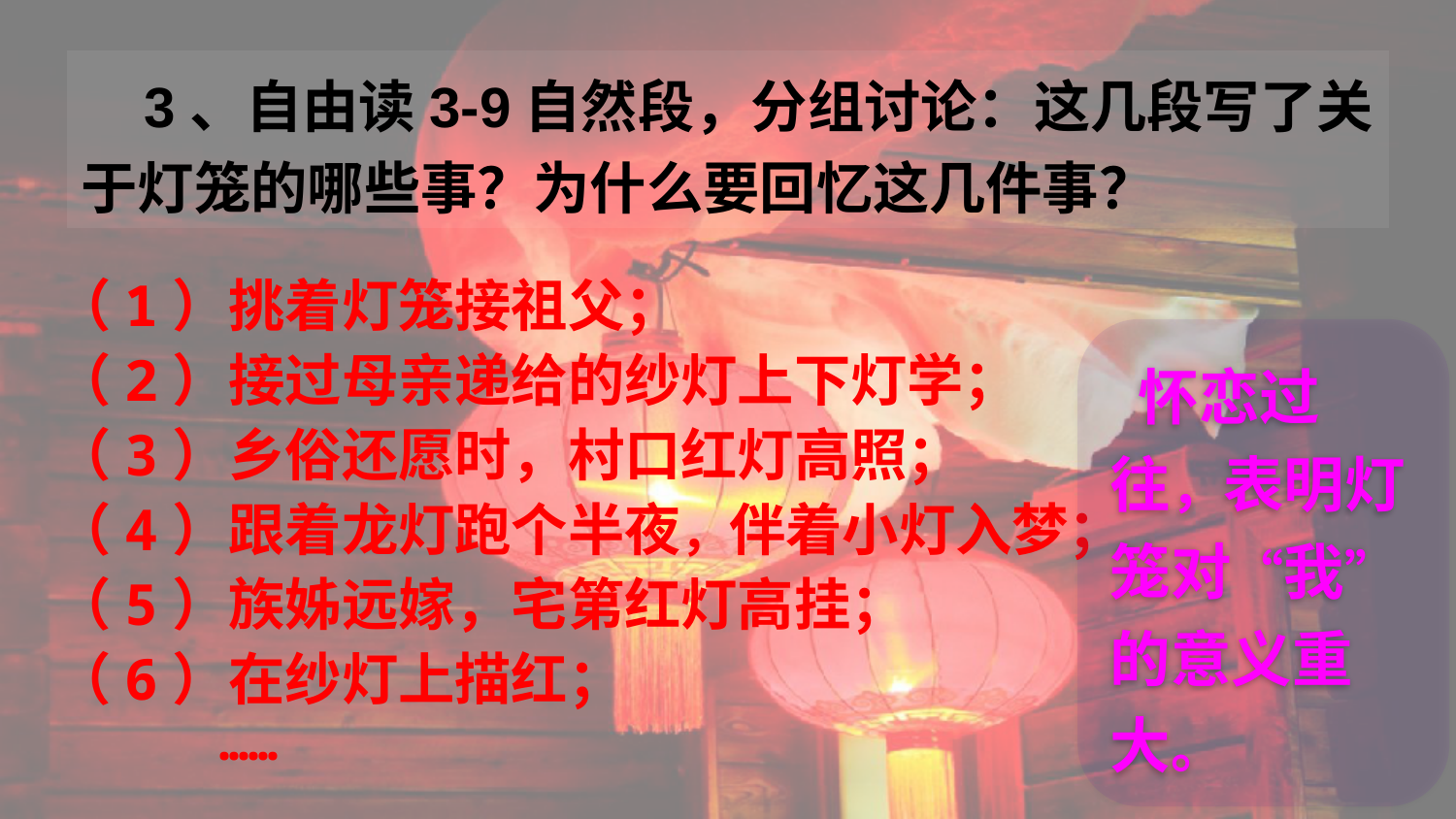

3、自由读3-9自然段，分组讨论：这几段写了关于灯笼的哪些事？为什么要回忆这几件事？
（1）挑着灯笼接祖父；
（2）接过母亲递给的纱灯上下灯学；
（3）乡俗还愿时，村口红灯高照；
（4）跟着龙灯跑个半夜，伴着小灯入梦；
（5）族姊远嫁，宅第红灯高挂；
（6）在纱灯上描红；
     ……
 怀恋过往，表明灯笼对“我”的意义重大。